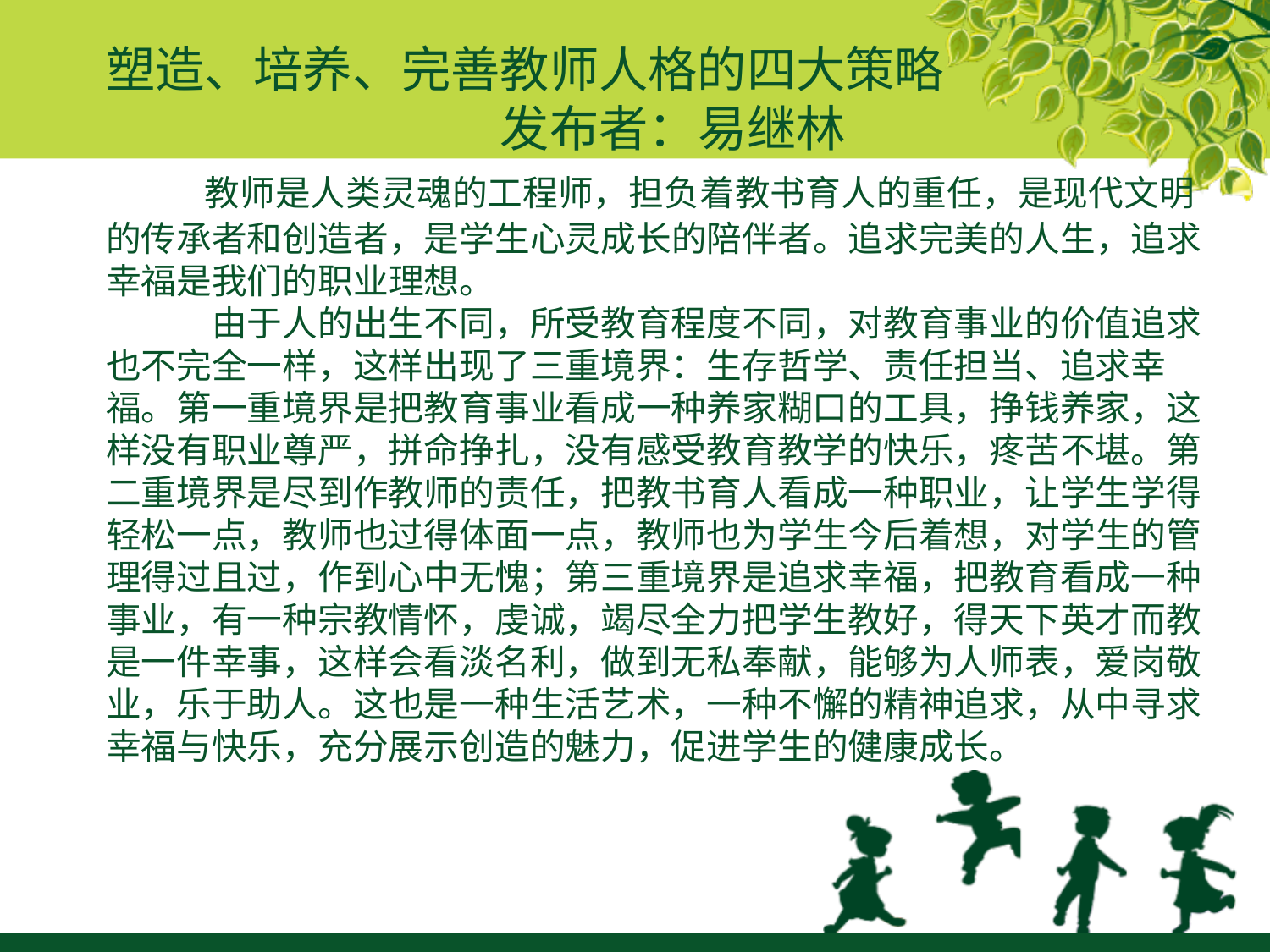

# 塑造、培养、完善教师人格的四大策略 　　　　　　　　发布者：易继林 　　教师是人类灵魂的工程师，担负着教书育人的重任，是现代文明的传承者和创造者，是学生心灵成长的陪伴者。追求完美的人生，追求幸福是我们的职业理想。 　　　由于人的出生不同，所受教育程度不同，对教育事业的价值追求也不完全一样，这样出现了三重境界：生存哲学、责任担当、追求幸福。第一重境界是把教育事业看成一种养家糊口的工具，挣钱养家，这样没有职业尊严，拼命挣扎，没有感受教育教学的快乐，疼苦不堪。第二重境界是尽到作教师的责任，把教书育人看成一种职业，让学生学得轻松一点，教师也过得体面一点，教师也为学生今后着想，对学生的管理得过且过，作到心中无愧；第三重境界是追求幸福，把教育看成一种事业，有一种宗教情怀，虔诚，竭尽全力把学生教好，得天下英才而教是一件幸事，这样会看淡名利，做到无私奉献，能够为人师表，爱岗敬业，乐于助人。这也是一种生活艺术，一种不懈的精神追求，从中寻求幸福与快乐，充分展示创造的魅力，促进学生的健康成长。